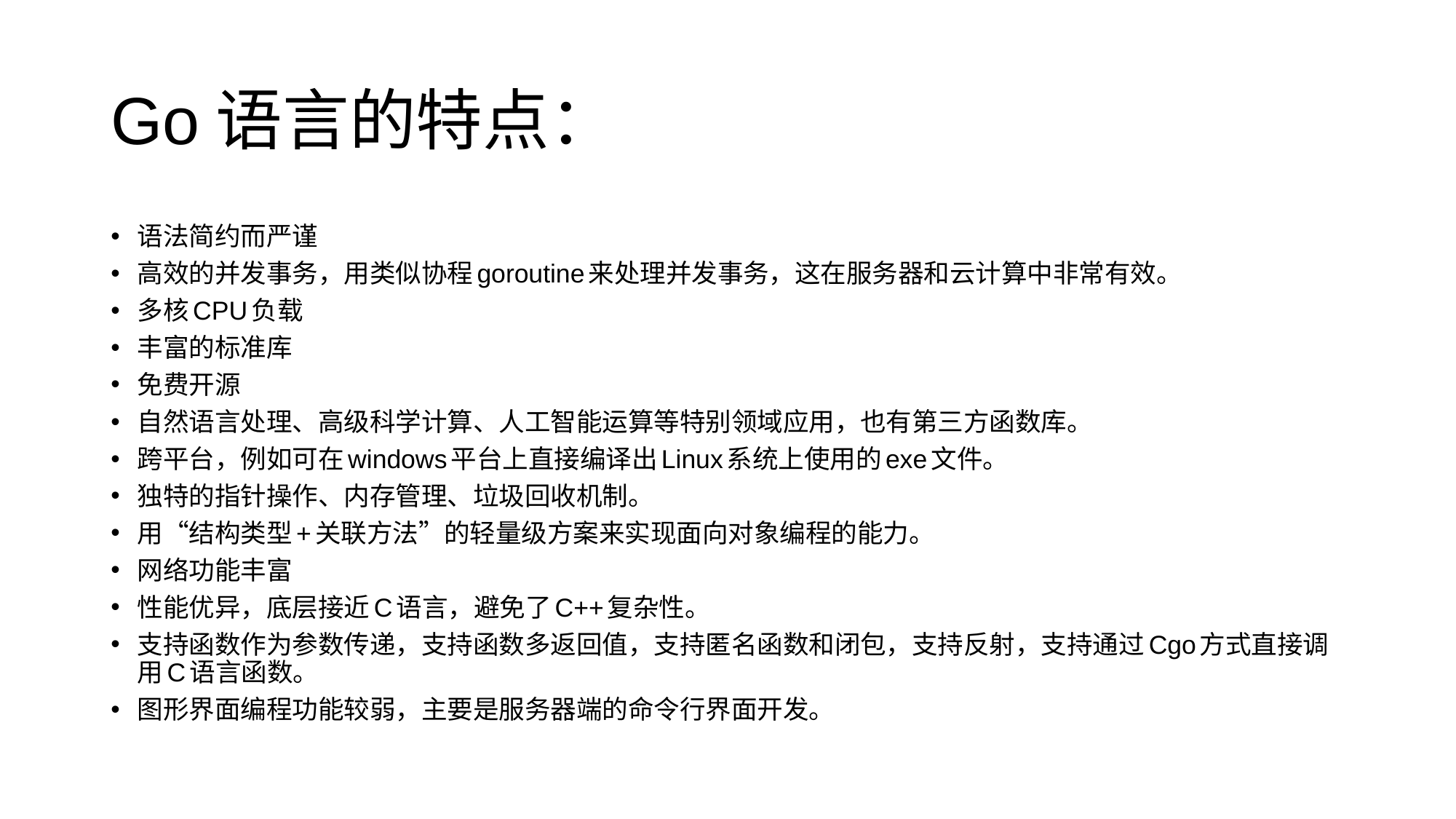

# Go语言的特点：
语法简约而严谨
高效的并发事务，用类似协程goroutine来处理并发事务，这在服务器和云计算中非常有效。
多核CPU负载
丰富的标准库
免费开源
自然语言处理、高级科学计算、人工智能运算等特别领域应用，也有第三方函数库。
跨平台，例如可在windows平台上直接编译出Linux系统上使用的exe文件。
独特的指针操作、内存管理、垃圾回收机制。
用“结构类型+关联方法”的轻量级方案来实现面向对象编程的能力。
网络功能丰富
性能优异，底层接近C语言，避免了C++复杂性。
支持函数作为参数传递，支持函数多返回值，支持匿名函数和闭包，支持反射，支持通过Cgo方式直接调用C语言函数。
图形界面编程功能较弱，主要是服务器端的命令行界面开发。